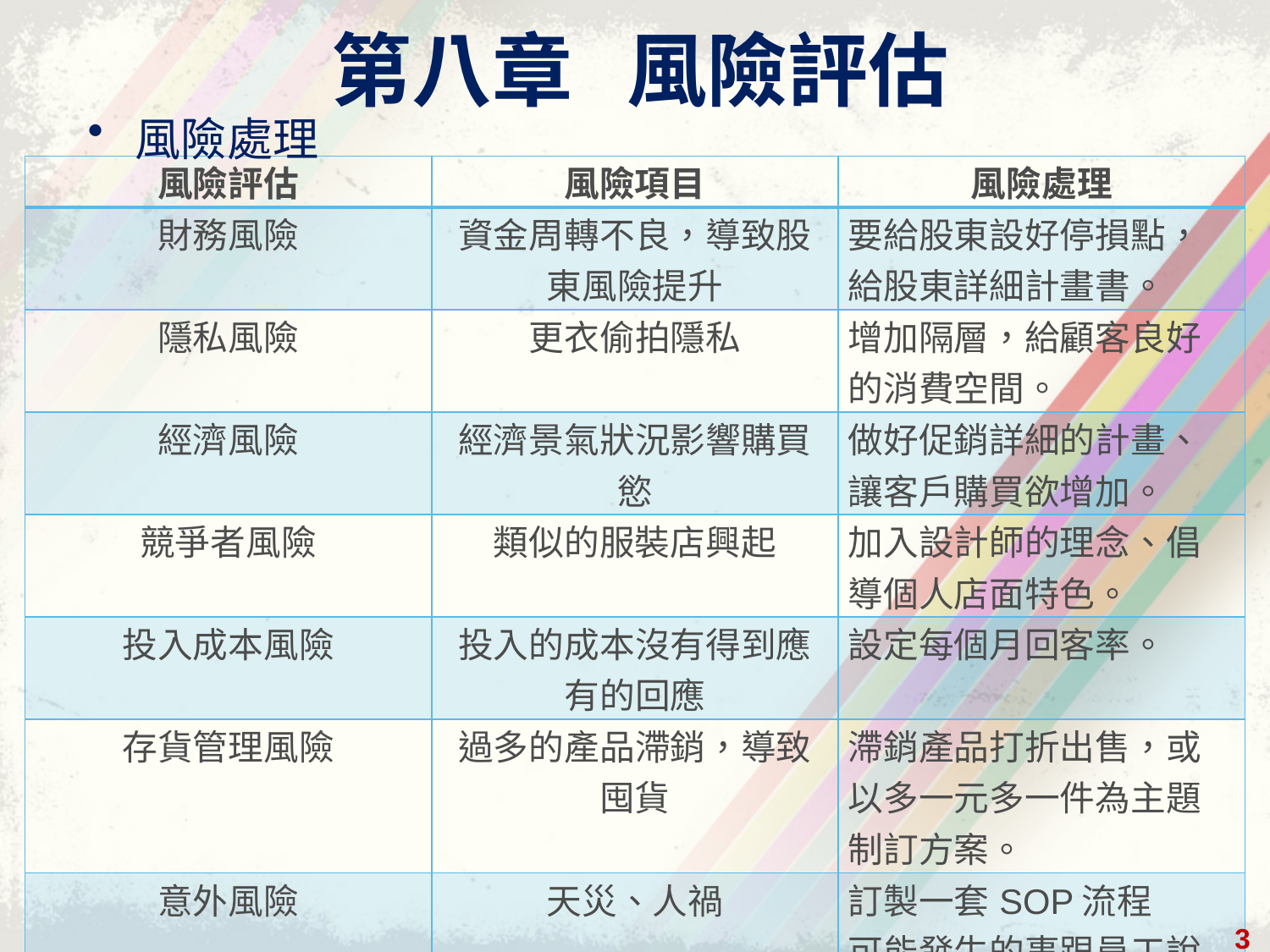

# 第八章   風險評估
風險處理
| 風險評估 | 風險項目 | 風險處理 |
| --- | --- | --- |
| 財務風險 | 資金周轉不良，導致股東風險提升 | 要給股東設好停損點，給股東詳細計畫書。 |
| 隱私風險 | 更衣偷拍隱私 | 增加隔層，給顧客良好的消費空間。 |
| 經濟風險 | 經濟景氣狀況影響購買慾 | 做好促銷詳細的計畫、讓客戶購買欲增加。 |
| 競爭者風險 | 類似的服裝店興起 | 加入設計師的理念、倡導個人店面特色。 |
| 投入成本風險 | 投入的成本沒有得到應有的回應 | 設定每個月回客率。 |
| 存貨管理風險 | 過多的產品滯銷，導致囤貨 | 滯銷產品打折出售，或以多一元多一件為主題制訂方案。 |
| 意外風險 | 天災、人禍 | 訂製一套SOP流程 可能發生的事跟員工說明當發生時該怎麼處理，讓員工照著SOP流程走。 |
30